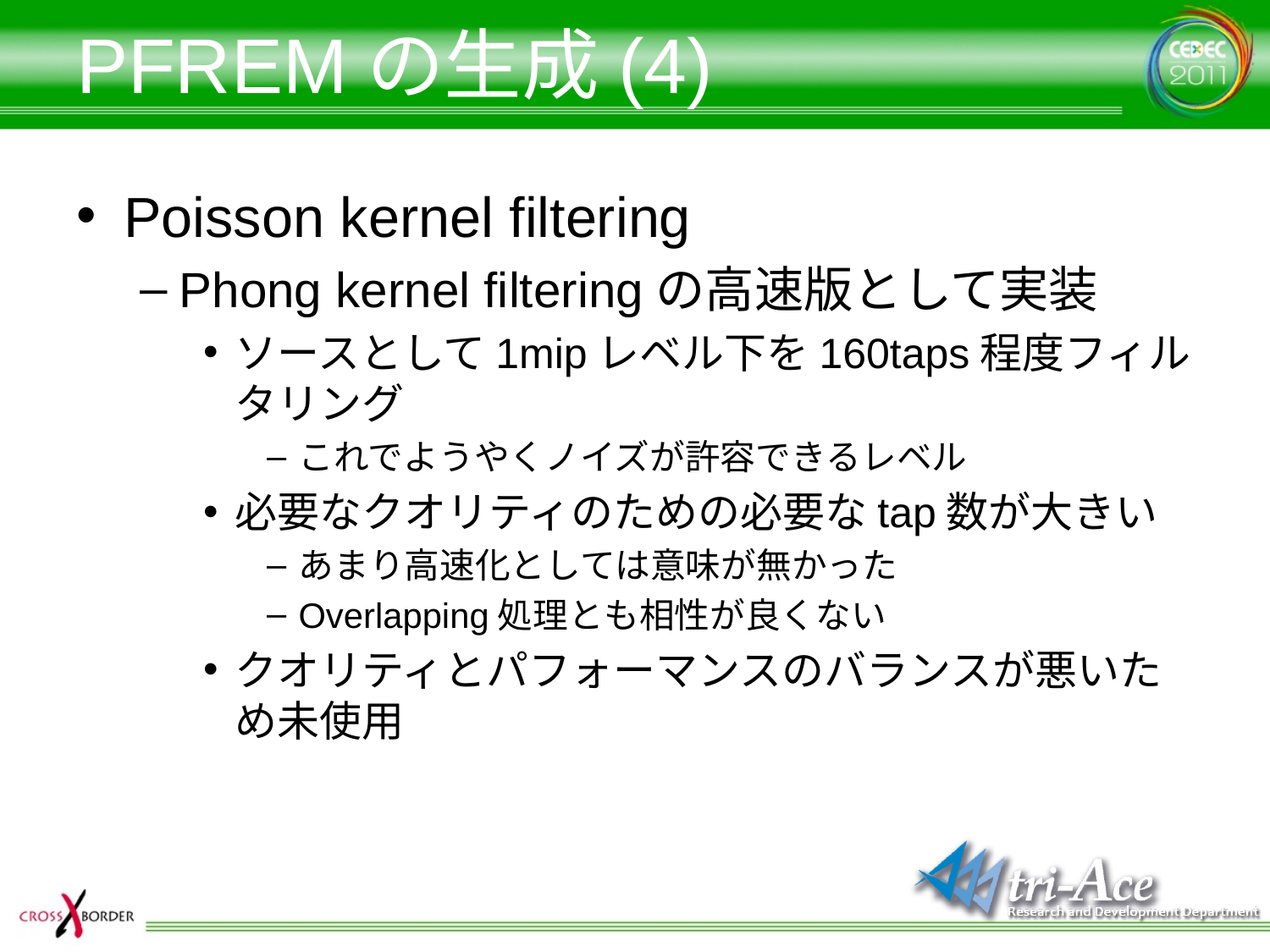

# PFREMの生成(4)
Poisson kernel filtering
Phong kernel filteringの高速版として実装
ソースとして1mipレベル下を160taps程度フィルタリング
これでようやくノイズが許容できるレベル
必要なクオリティのための必要なtap数が大きい
あまり高速化としては意味が無かった
Overlapping処理とも相性が良くない
クオリティとパフォーマンスのバランスが悪いため未使用